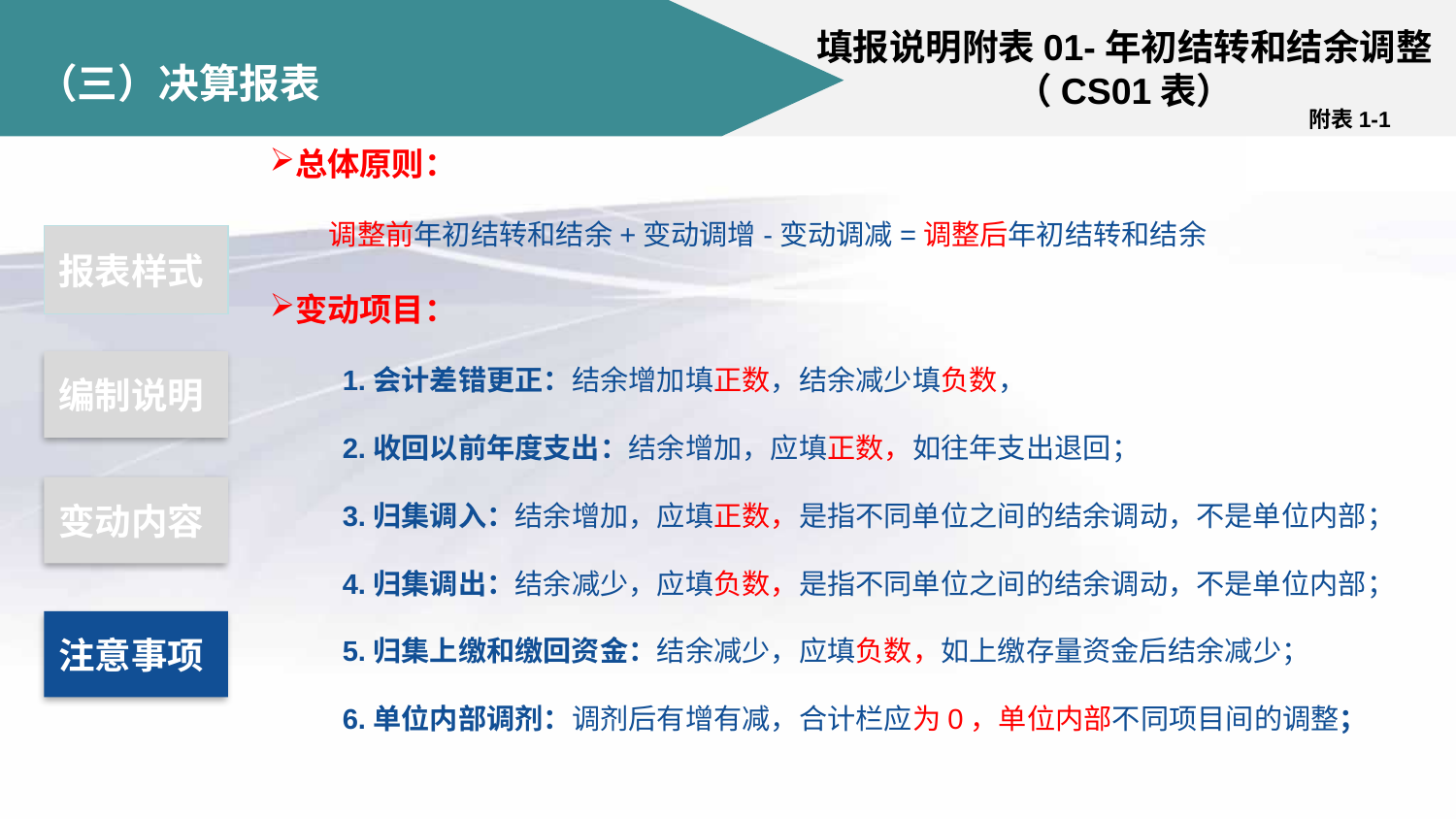

填报说明附表01-年初结转和结余调整
（CS01表）
# （三）决算报表
附表1-1
总体原则：
        调整前年初结转和结余+变动调增-变动调减=调整后年初结转和结余
变动项目：
1.会计差错更正：结余增加填正数，结余减少填负数，
2.收回以前年度支出：结余增加，应填正数，如往年支出退回；
3.归集调入：结余增加，应填正数，是指不同单位之间的结余调动，不是单位内部；
4.归集调出：结余减少，应填负数，是指不同单位之间的结余调动，不是单位内部；
5.归集上缴和缴回资金：结余减少，应填负数，如上缴存量资金后结余减少；
6.单位内部调剂：调剂后有增有减，合计栏应为0，单位内部不同项目间的调整；

报表样式
编制说明
变动内容
注意事项
79